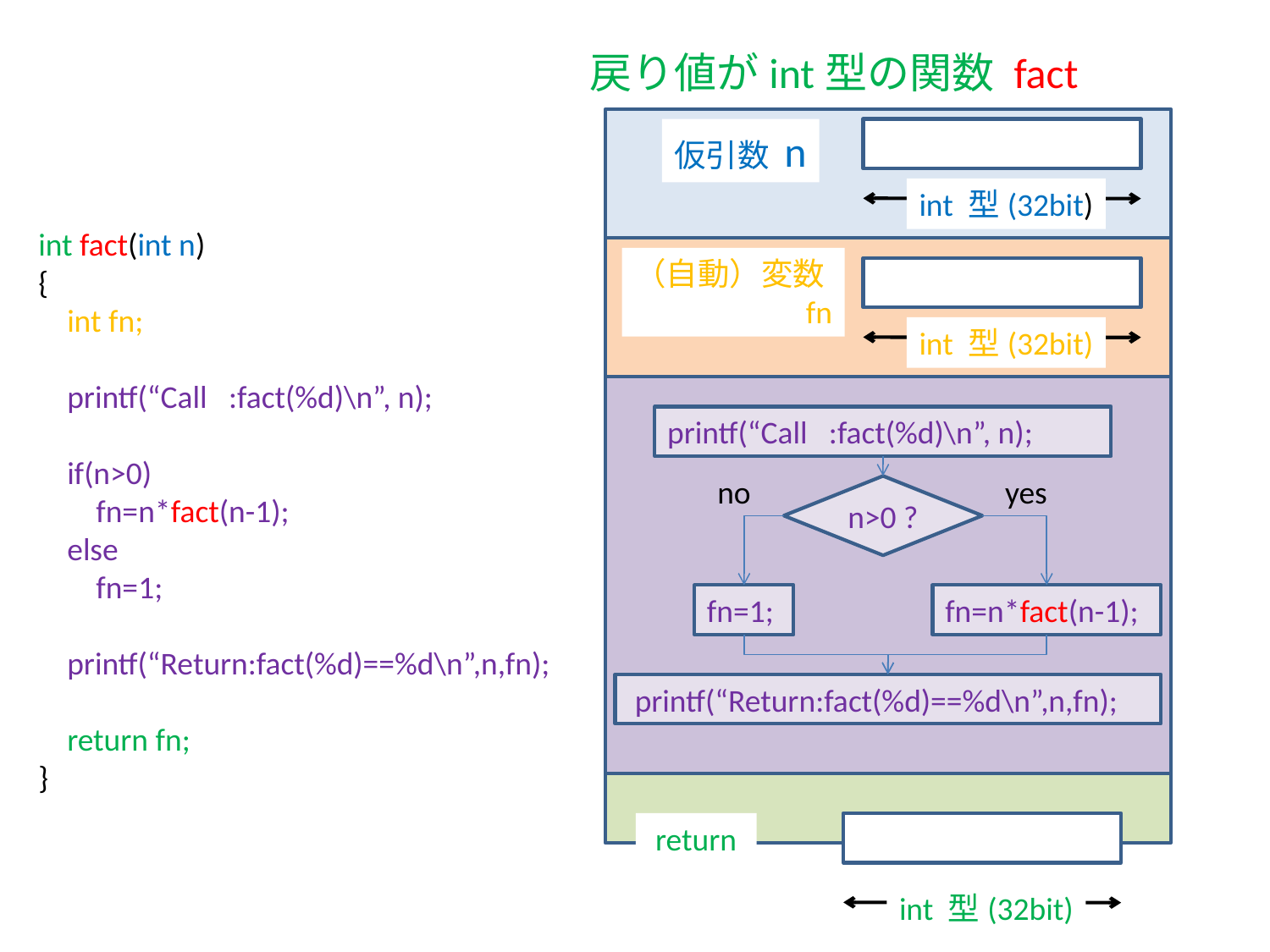

戻り値がint型の関数 fact

仮引数 n

int 型(32bit)
int fact(int n)
{
    int fn;

    printf(“Call   :fact(%d)\n”, n);

    if(n>0)
        fn=n*fact(n-1);
    else
        fn=1;

    printf(“Return:fact(%d)==%d\n”,n,fn);

    return fn;
}

（自動）変数
fn

int 型(32bit)

printf(“Call   :fact(%d)\n”, n);
no
yes
n>0 ?
fn=1;
fn=n*fact(n-1);
 printf(“Return:fact(%d)==%d\n”,n,fn);

 return

int 型(32bit)